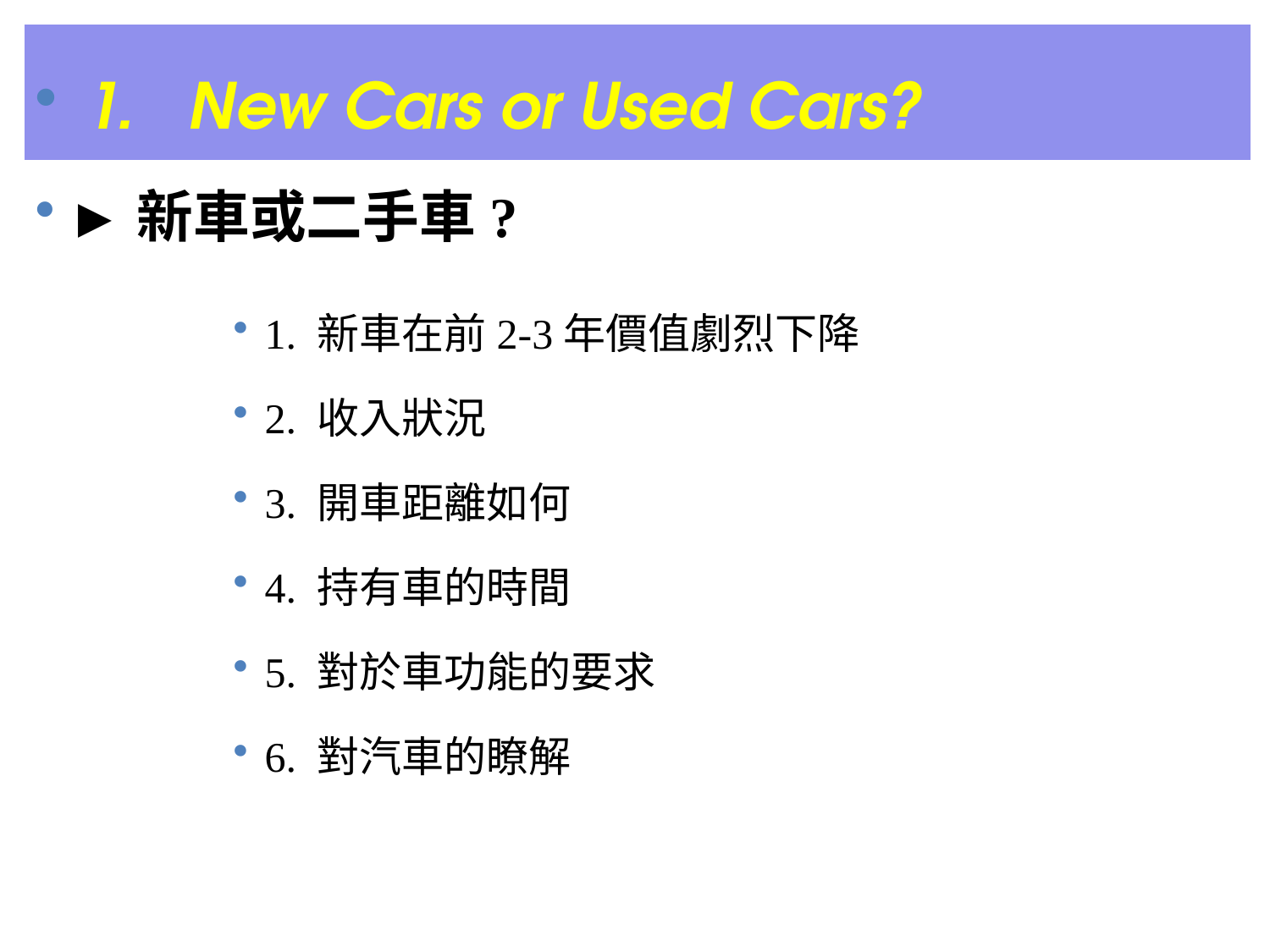

1.   New Cars or Used Cars?
►新車或二手車?
1. 新車在前2-3年價值劇烈下降
2. 收入狀況
3. 開車距離如何
4. 持有車的時間
5. 對於車功能的要求
6. 對汽車的瞭解